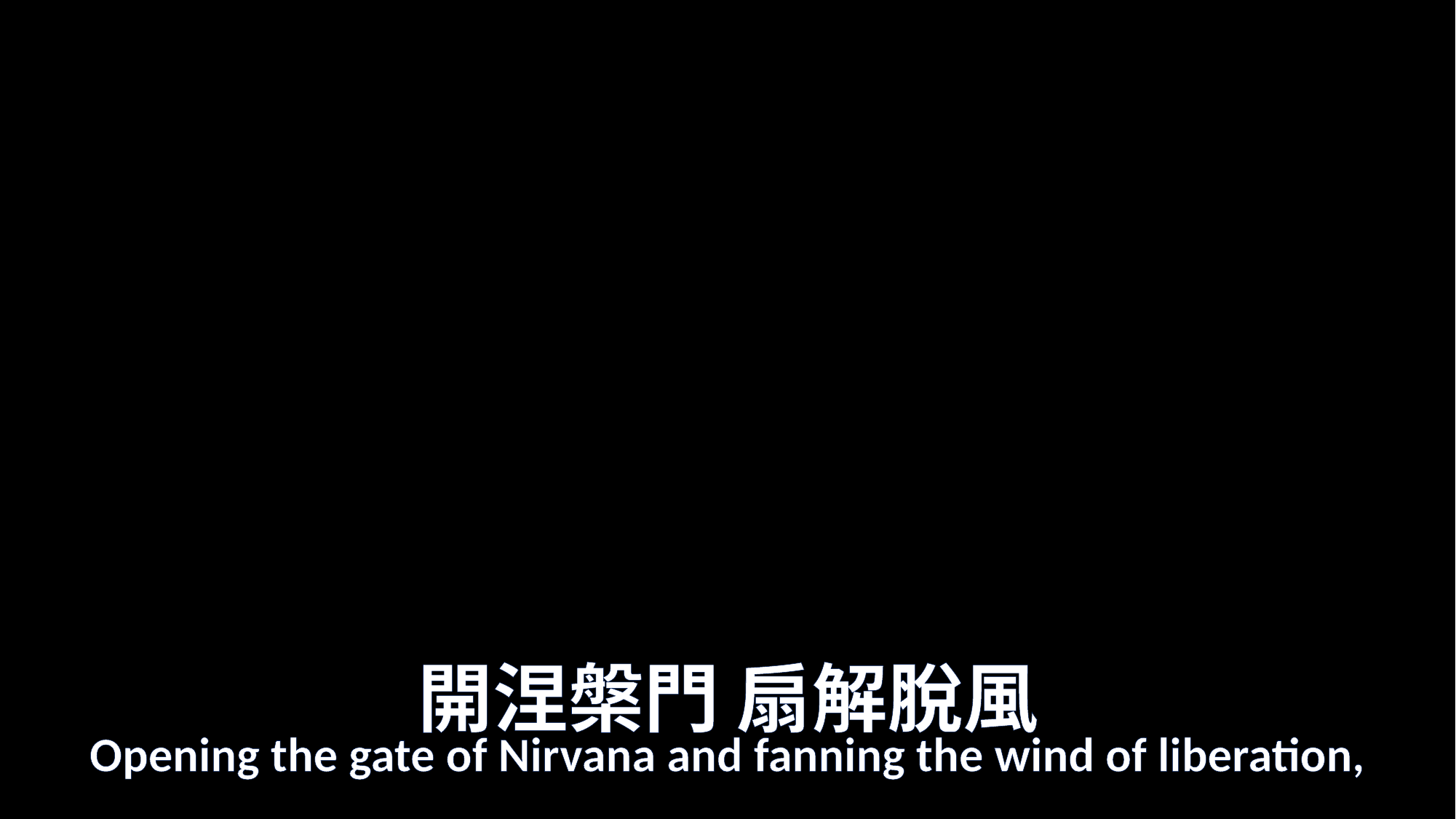

# 開涅槃門 扇解脫風
Opening the gate of Nirvana and fanning the wind of liberation,